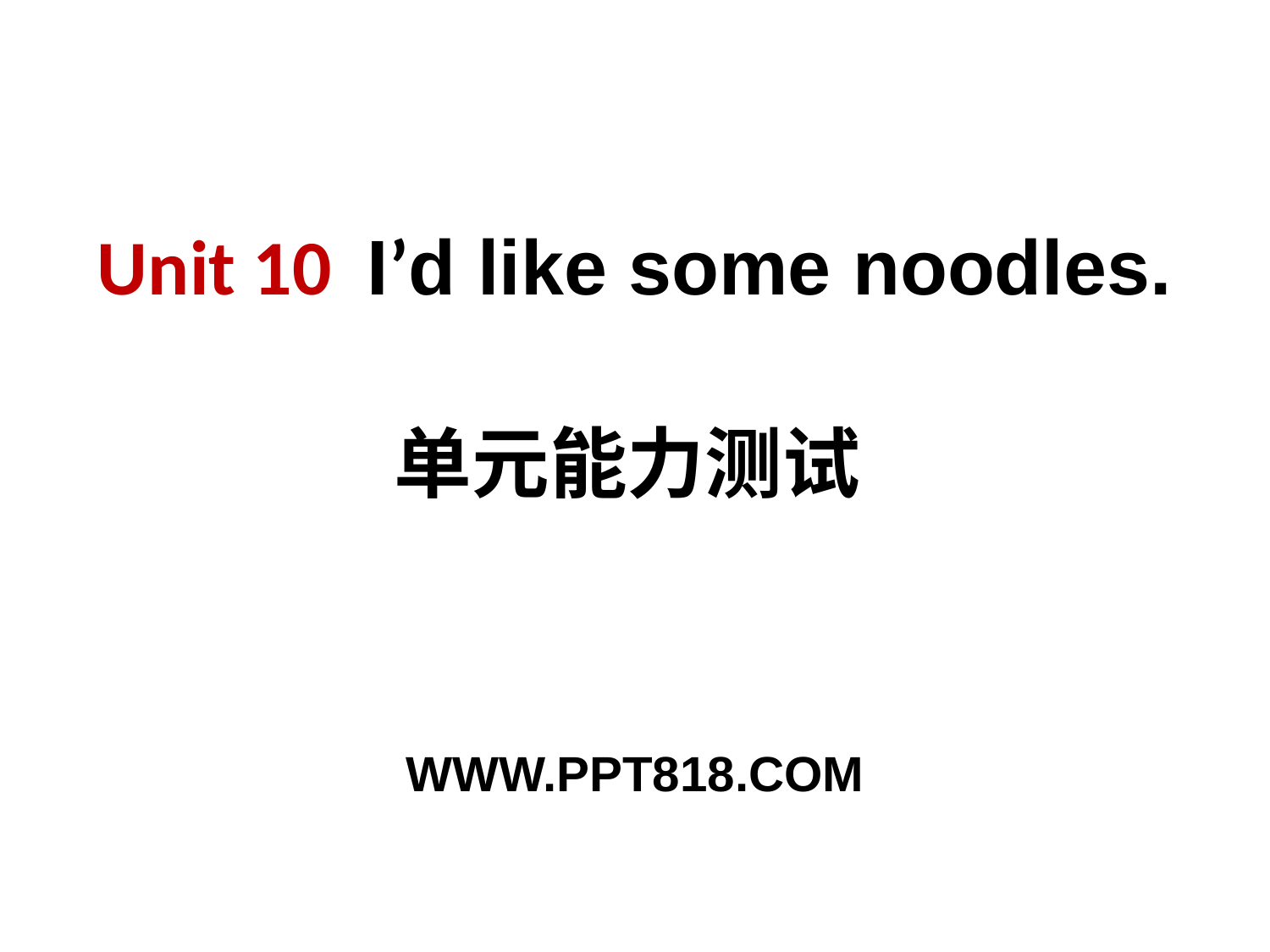

Unit 10  I’d like some noodles.
单元能力测试
WWW.PPT818.COM